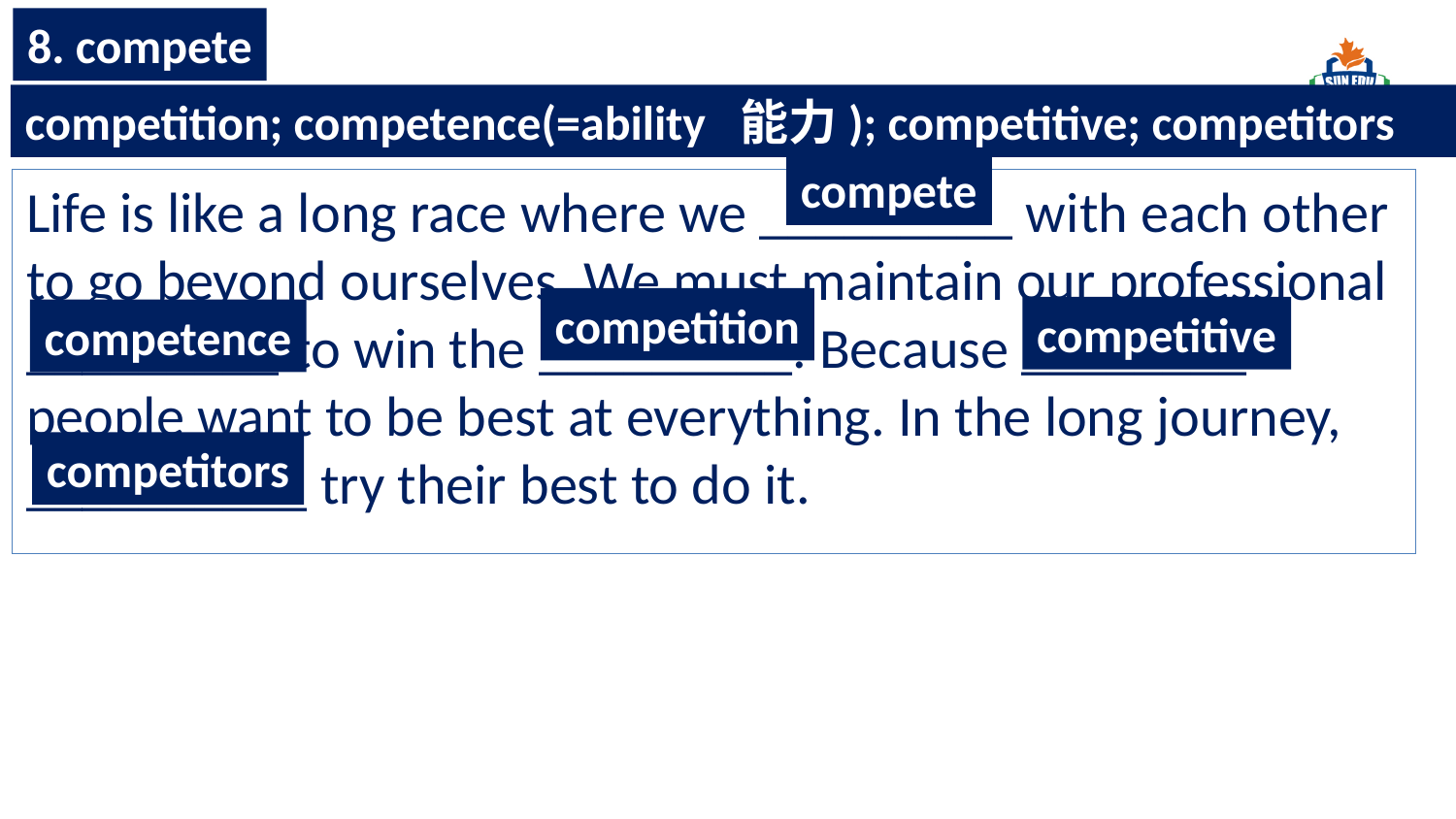

8. compete
competition; competence(=ability  能力); competitive; competitors
compete
Life is like a long race where we _________ with each other to go beyond ourselves. We must maintain our professional _________ to win the _________. Because ________ people want to be best at everything. In the long journey, __________ try their best to do it.
competition
competitive
competence
competitors